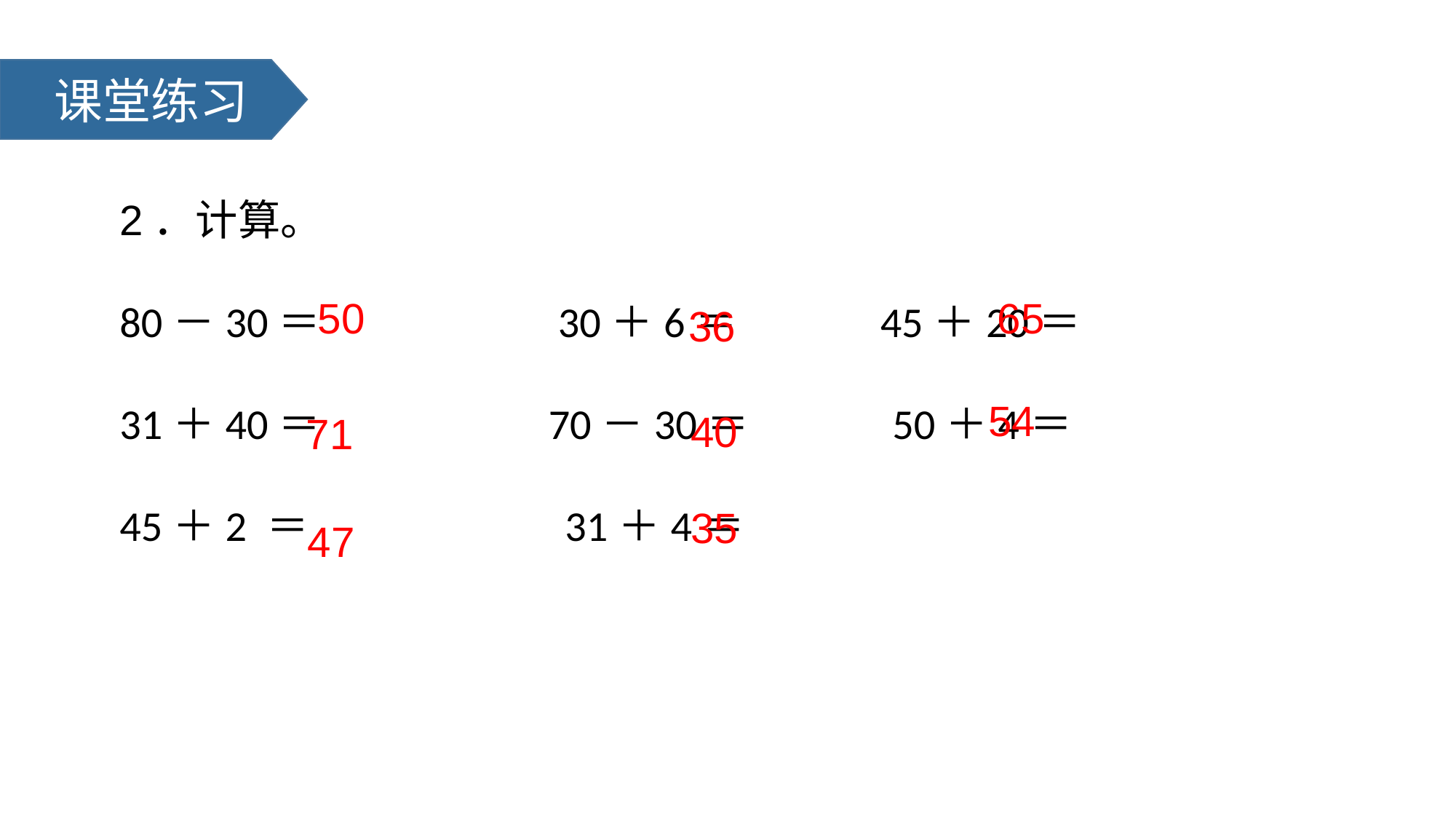

课堂练习
2．计算。

80－30＝                        30＋6＝              45＋20＝

31＋40＝                       70－30＝              50＋4＝

45＋2 ＝                          31＋4＝

50
65
36
54
40
71
35
47